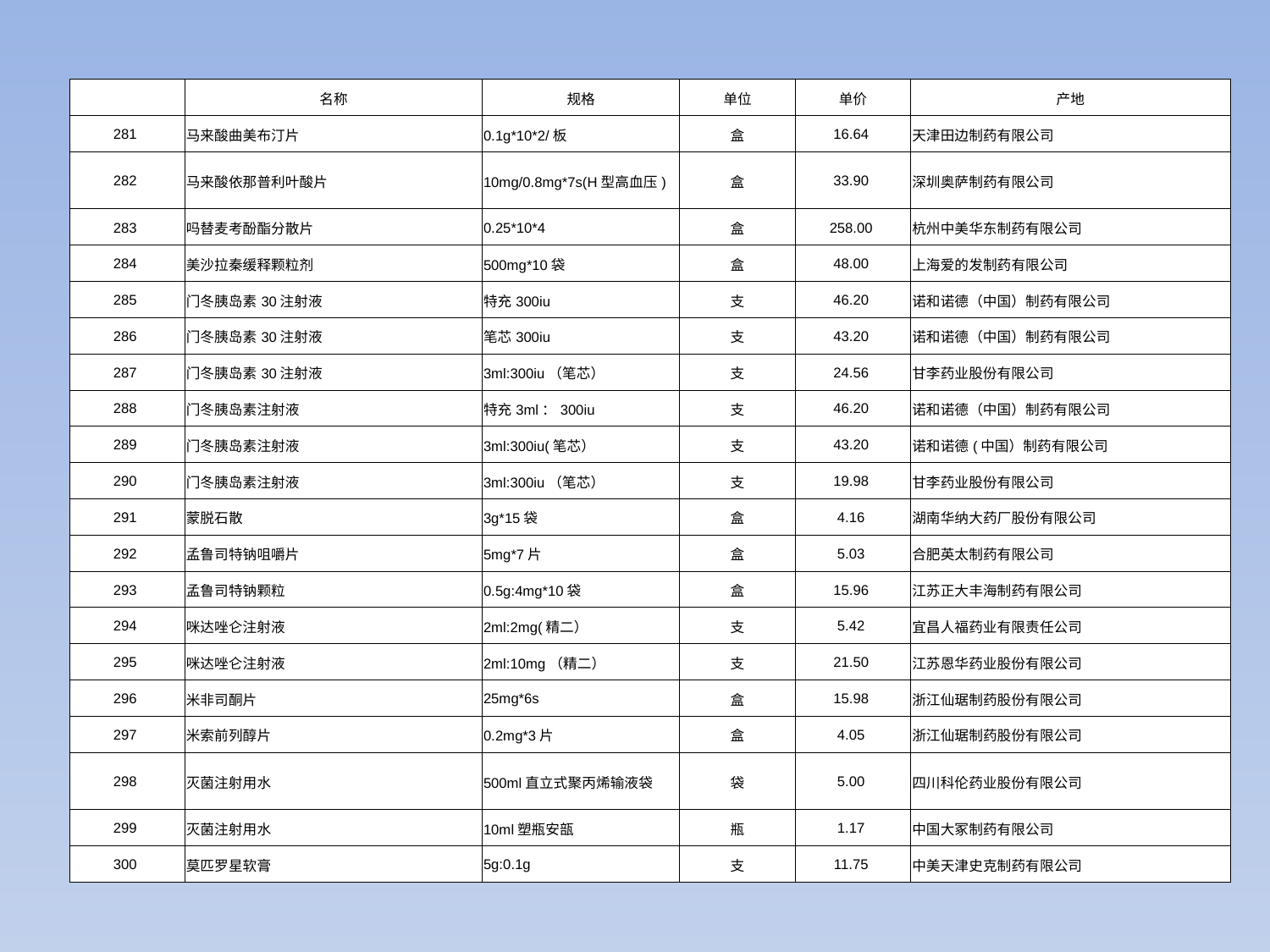

|  | 名称 | 规格 | 单位 | 单价 | 产地 |
| --- | --- | --- | --- | --- | --- |
| 281 | 马来酸曲美布汀片 | 0.1g\*10\*2/板 | 盒 | 16.64 | 天津田边制药有限公司 |
| 282 | 马来酸依那普利叶酸片 | 10mg/0.8mg\*7s(H型高血压) | 盒 | 33.90 | 深圳奥萨制药有限公司 |
| 283 | 吗替麦考酚酯分散片 | 0.25\*10\*4 | 盒 | 258.00 | 杭州中美华东制药有限公司 |
| 284 | 美沙拉秦缓释颗粒剂 | 500mg\*10袋 | 盒 | 48.00 | 上海爱的发制药有限公司 |
| 285 | 门冬胰岛素30注射液 | 特充300iu | 支 | 46.20 | 诺和诺德（中国）制药有限公司 |
| 286 | 门冬胰岛素30注射液 | 笔芯300iu | 支 | 43.20 | 诺和诺德（中国）制药有限公司 |
| 287 | 门冬胰岛素30注射液 | 3ml:300iu（笔芯） | 支 | 24.56 | 甘李药业股份有限公司 |
| 288 | 门冬胰岛素注射液 | 特充3ml：300iu | 支 | 46.20 | 诺和诺德（中国）制药有限公司 |
| 289 | 门冬胰岛素注射液 | 3ml:300iu(笔芯） | 支 | 43.20 | 诺和诺德(中国）制药有限公司 |
| 290 | 门冬胰岛素注射液 | 3ml:300iu（笔芯） | 支 | 19.98 | 甘李药业股份有限公司 |
| 291 | 蒙脱石散 | 3g\*15袋 | 盒 | 4.16 | 湖南华纳大药厂股份有限公司 |
| 292 | 孟鲁司特钠咀嚼片 | 5mg\*7片 | 盒 | 5.03 | 合肥英太制药有限公司 |
| 293 | 孟鲁司特钠颗粒 | 0.5g:4mg\*10袋 | 盒 | 15.96 | 江苏正大丰海制药有限公司 |
| 294 | 咪达唑仑注射液 | 2ml:2mg(精二） | 支 | 5.42 | 宜昌人福药业有限责任公司 |
| 295 | 咪达唑仑注射液 | 2ml:10mg（精二） | 支 | 21.50 | 江苏恩华药业股份有限公司 |
| 296 | 米非司酮片 | 25mg\*6s | 盒 | 15.98 | 浙江仙琚制药股份有限公司 |
| 297 | 米索前列醇片 | 0.2mg\*3片 | 盒 | 4.05 | 浙江仙琚制药股份有限公司 |
| 298 | 灭菌注射用水 | 500ml直立式聚丙烯输液袋 | 袋 | 5.00 | 四川科伦药业股份有限公司 |
| 299 | 灭菌注射用水 | 10ml塑瓶安瓿 | 瓶 | 1.17 | 中国大冢制药有限公司 |
| 300 | 莫匹罗星软膏 | 5g:0.1g | 支 | 11.75 | 中美天津史克制药有限公司 |